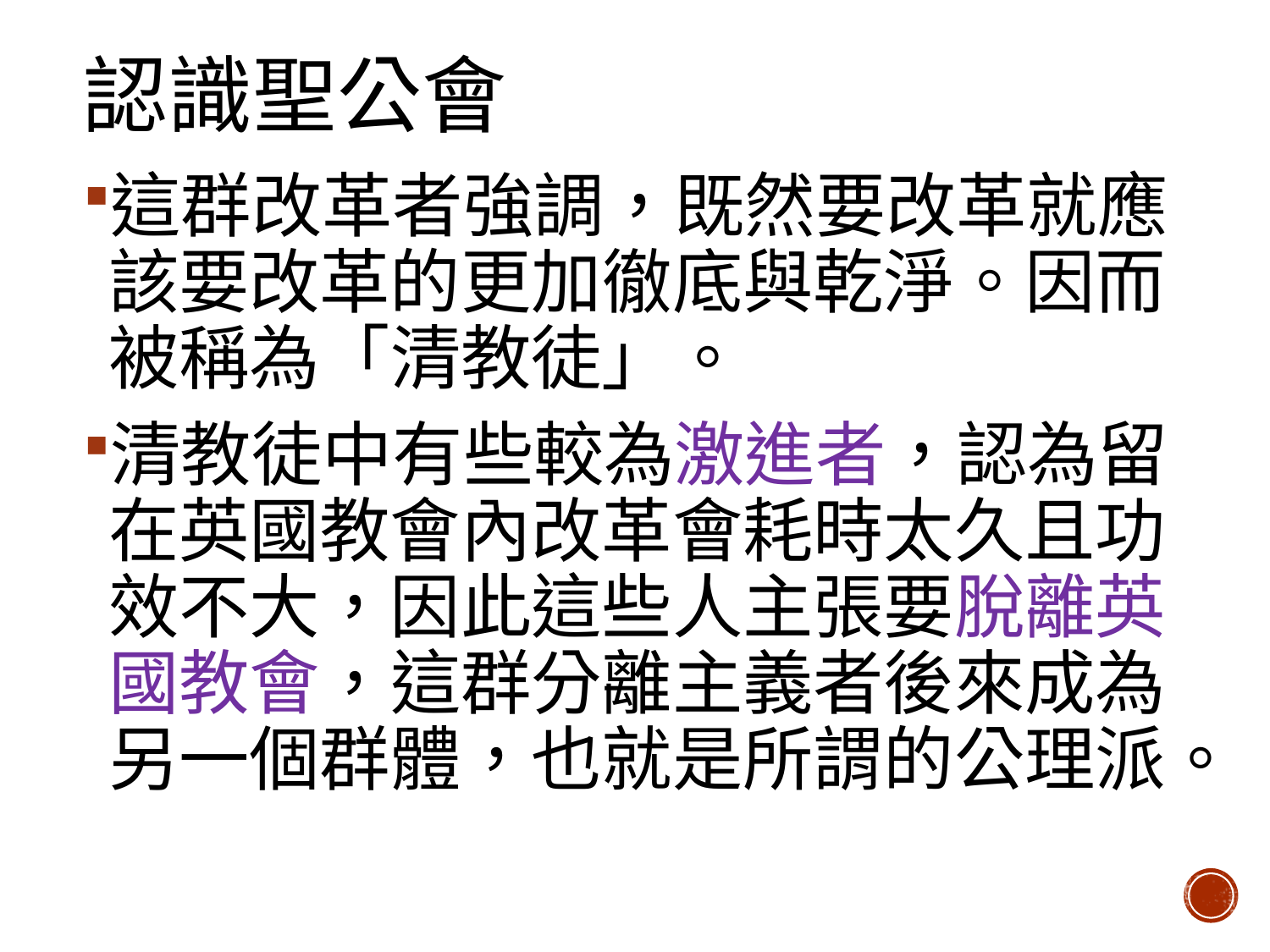

# 認識聖公會
這群改革者強調，既然要改革就應該要改革的更加徹底與乾淨。因而被稱為「清教徒」。
清教徒中有些較為激進者，認為留在英國教會內改革會耗時太久且功效不大，因此這些人主張要脫離英國教會，這群分離主義者後來成為另一個群體，也就是所謂的公理派。